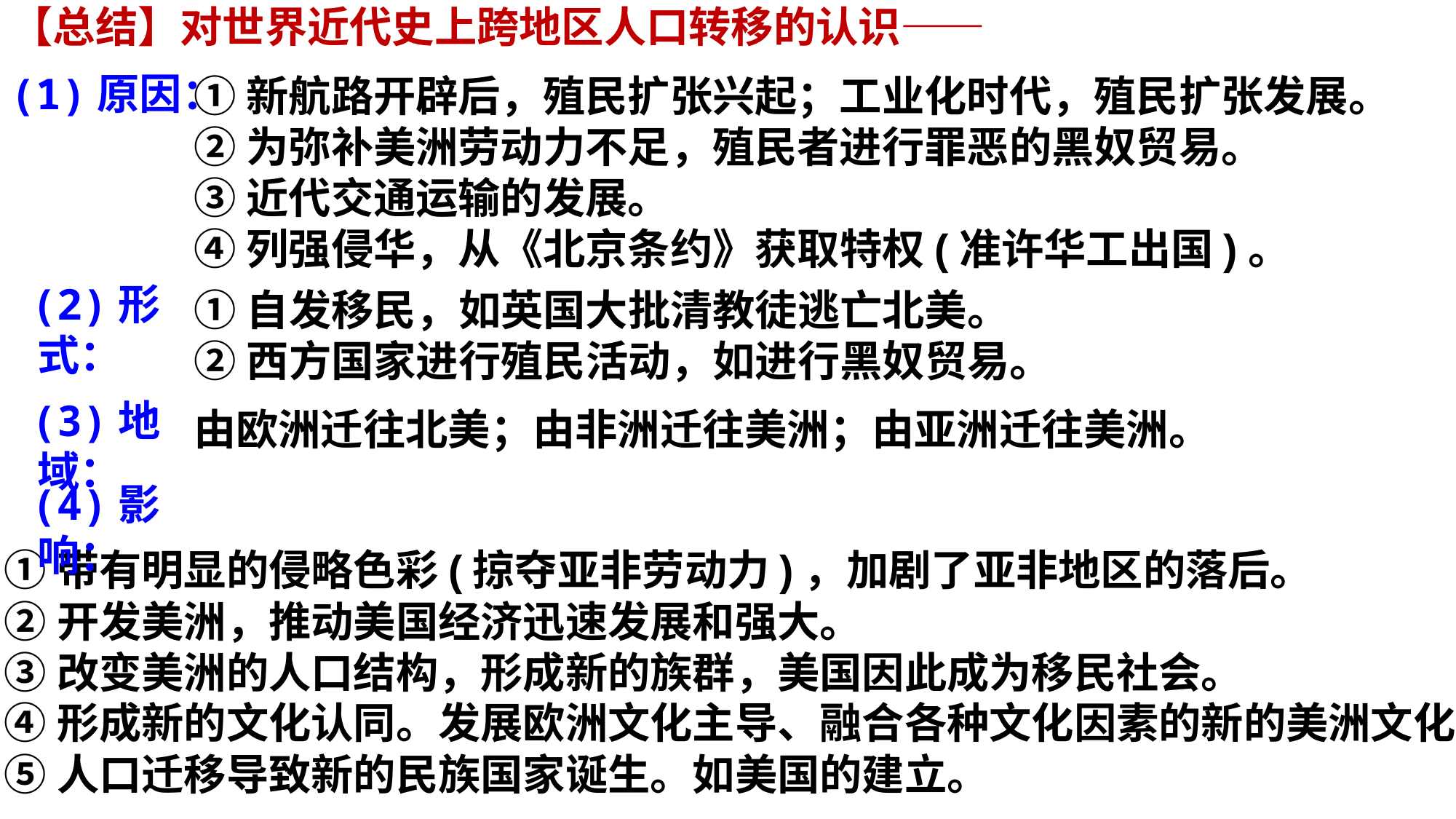

【总结】对世界近代史上跨地区人口转移的认识——
(1)原因：
①新航路开辟后，殖民扩张兴起；工业化时代，殖民扩张发展。
②为弥补美洲劳动力不足，殖民者进行罪恶的黑奴贸易。
③近代交通运输的发展。
④列强侵华，从《北京条约》获取特权(准许华工出国)。
(2)形式：
①自发移民，如英国大批清教徒逃亡北美。
②西方国家进行殖民活动，如进行黑奴贸易。
(3)地域：
由欧洲迁往北美；由非洲迁往美洲；由亚洲迁往美洲。
(4)影响：
①带有明显的侵略色彩(掠夺亚非劳动力)，加剧了亚非地区的落后。
②开发美洲，推动美国经济迅速发展和强大。
③改变美洲的人口结构，形成新的族群，美国因此成为移民社会。
④形成新的文化认同。发展欧洲文化主导、融合各种文化因素的新的美洲文化。
⑤人口迁移导致新的民族国家诞生。如美国的建立。